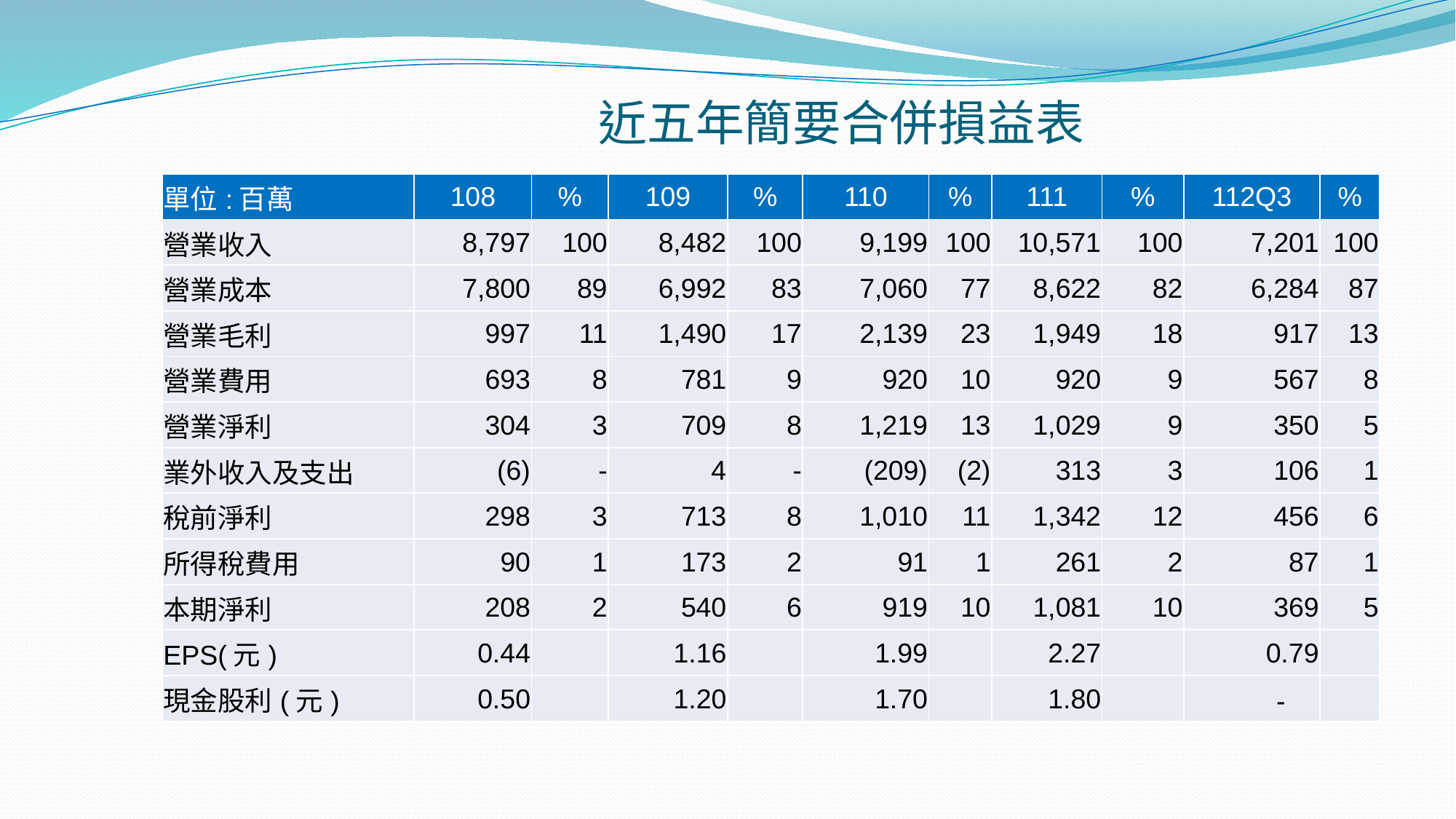

# 近五年簡要合併損益表
| 單位:百萬 | 108 | % | 109 | % | 110 | % | 111 | % | 112Q3 | % |
| --- | --- | --- | --- | --- | --- | --- | --- | --- | --- | --- |
| 營業收入 | 8,797 | 100 | 8,482 | 100 | 9,199 | 100 | 10,571 | 100 | 7,201 | 100 |
| 營業成本 | 7,800 | 89 | 6,992 | 83 | 7,060 | 77 | 8,622 | 82 | 6,284 | 87 |
| 營業毛利 | 997 | 11 | 1,490 | 17 | 2,139 | 23 | 1,949 | 18 | 917 | 13 |
| 營業費用 | 693 | 8 | 781 | 9 | 920 | 10 | 920 | 9 | 567 | 8 |
| 營業淨利 | 304 | 3 | 709 | 8 | 1,219 | 13 | 1,029 | 9 | 350 | 5 |
| 業外收入及支出 | (6) | - | 4 | - | (209) | (2) | 313 | 3 | 106 | 1 |
| 稅前淨利 | 298 | 3 | 713 | 8 | 1,010 | 11 | 1,342 | 12 | 456 | 6 |
| 所得稅費用 | 90 | 1 | 173 | 2 | 91 | 1 | 261 | 2 | 87 | 1 |
| 本期淨利 | 208 | 2 | 540 | 6 | 919 | 10 | 1,081 | 10 | 369 | 5 |
| EPS(元) | 0.44 |  | 1.16 |  | 1.99 |  | 2.27 |  | 0.79 |  |
| 現金股利(元) | 0.50 |  | 1.20 |  | 1.70 |  | 1.80 |  | - |  |